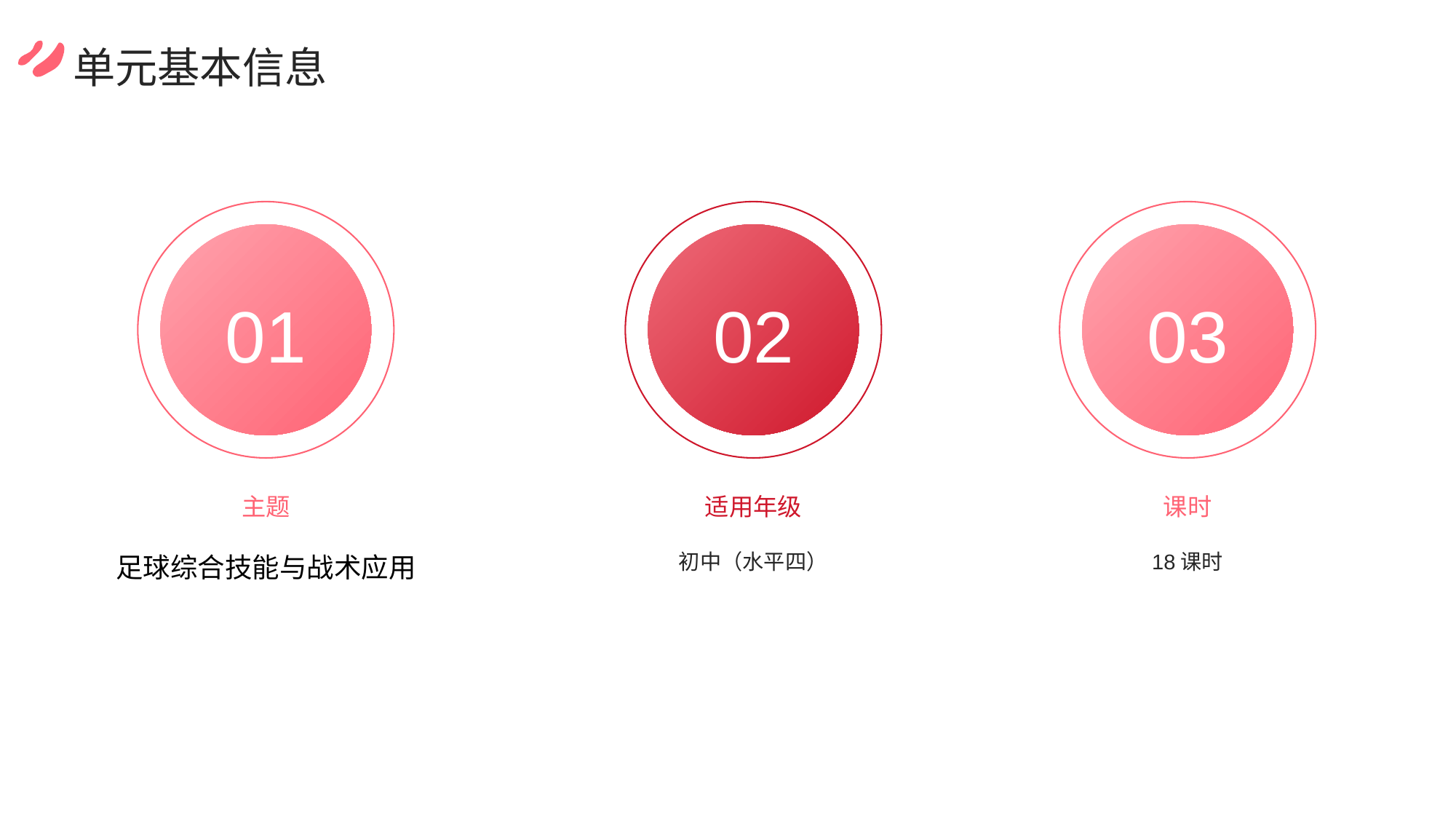

单元基本信息

01
02
03
主题
适用年级
课时
足球综合技能与战术应用
初中（水平四）
18课时